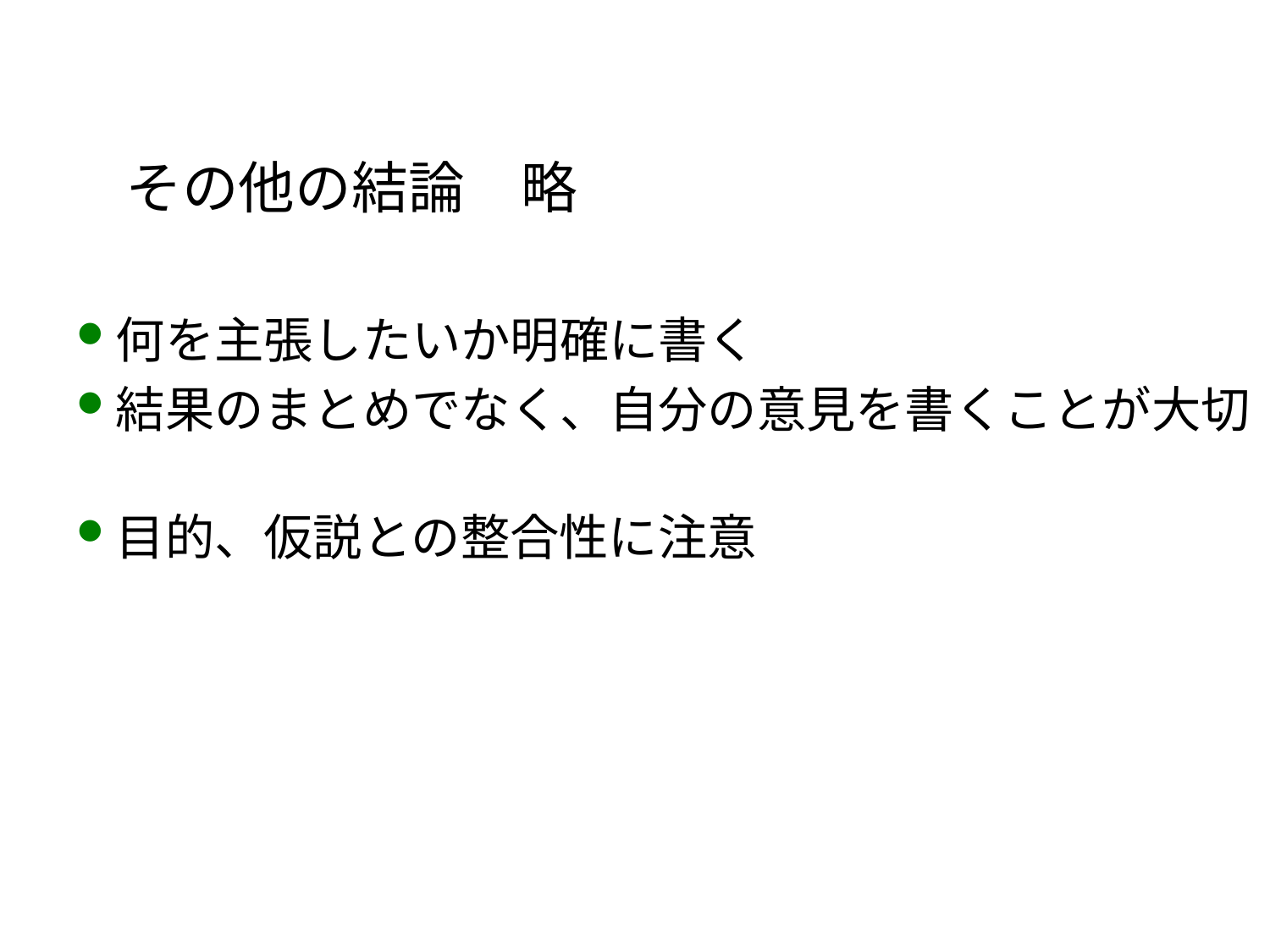

#
　　その他の結論　略

何を主張したいか明確に書く
結果のまとめでなく、自分の意見を書くことが大切
目的、仮説との整合性に注意